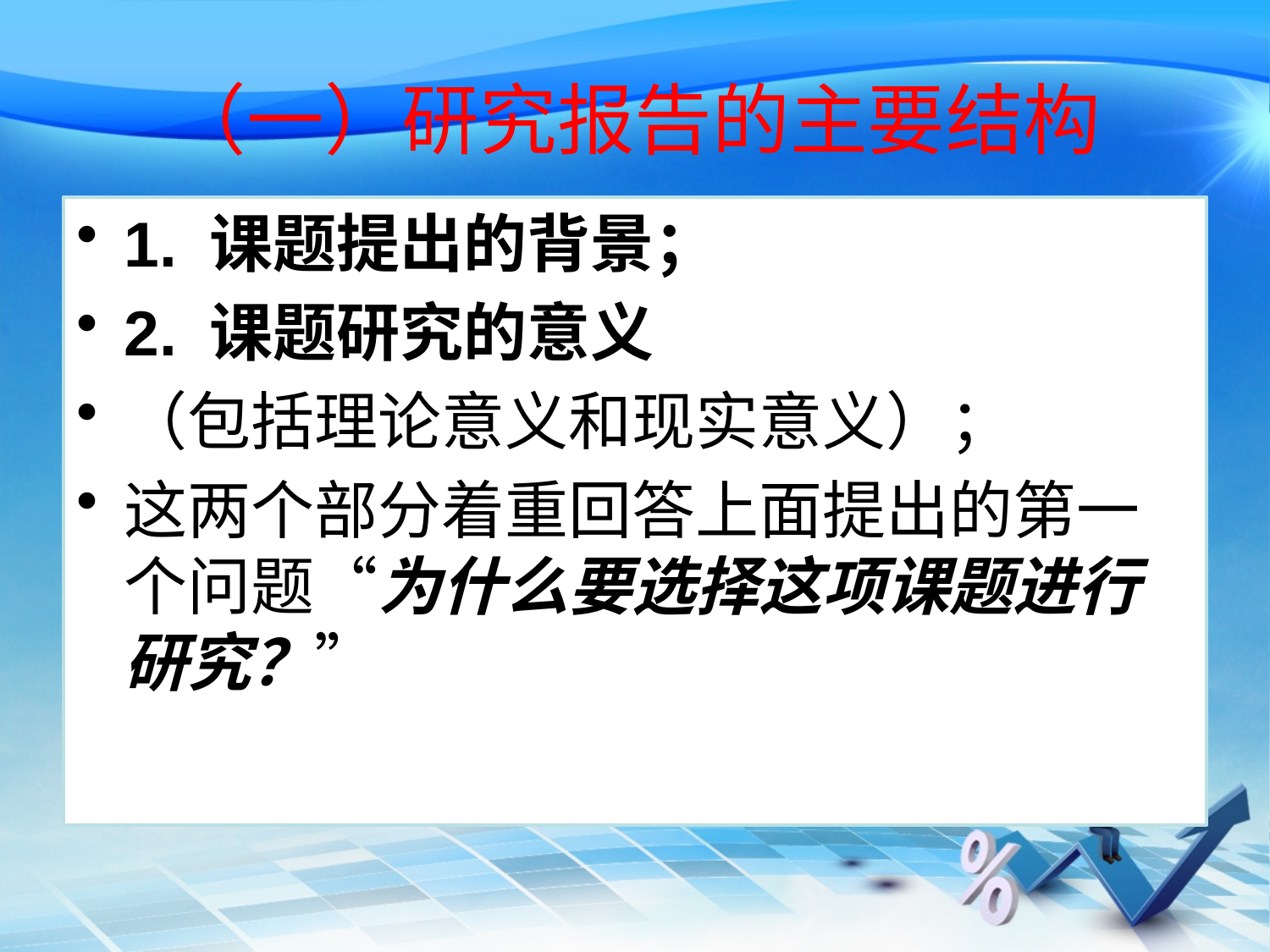

# （一）研究报告的主要结构
1. 课题提出的背景；
2. 课题研究的意义
（包括理论意义和现实意义）；
这两个部分着重回答上面提出的第一个问题“为什么要选择这项课题进行研究？”
20